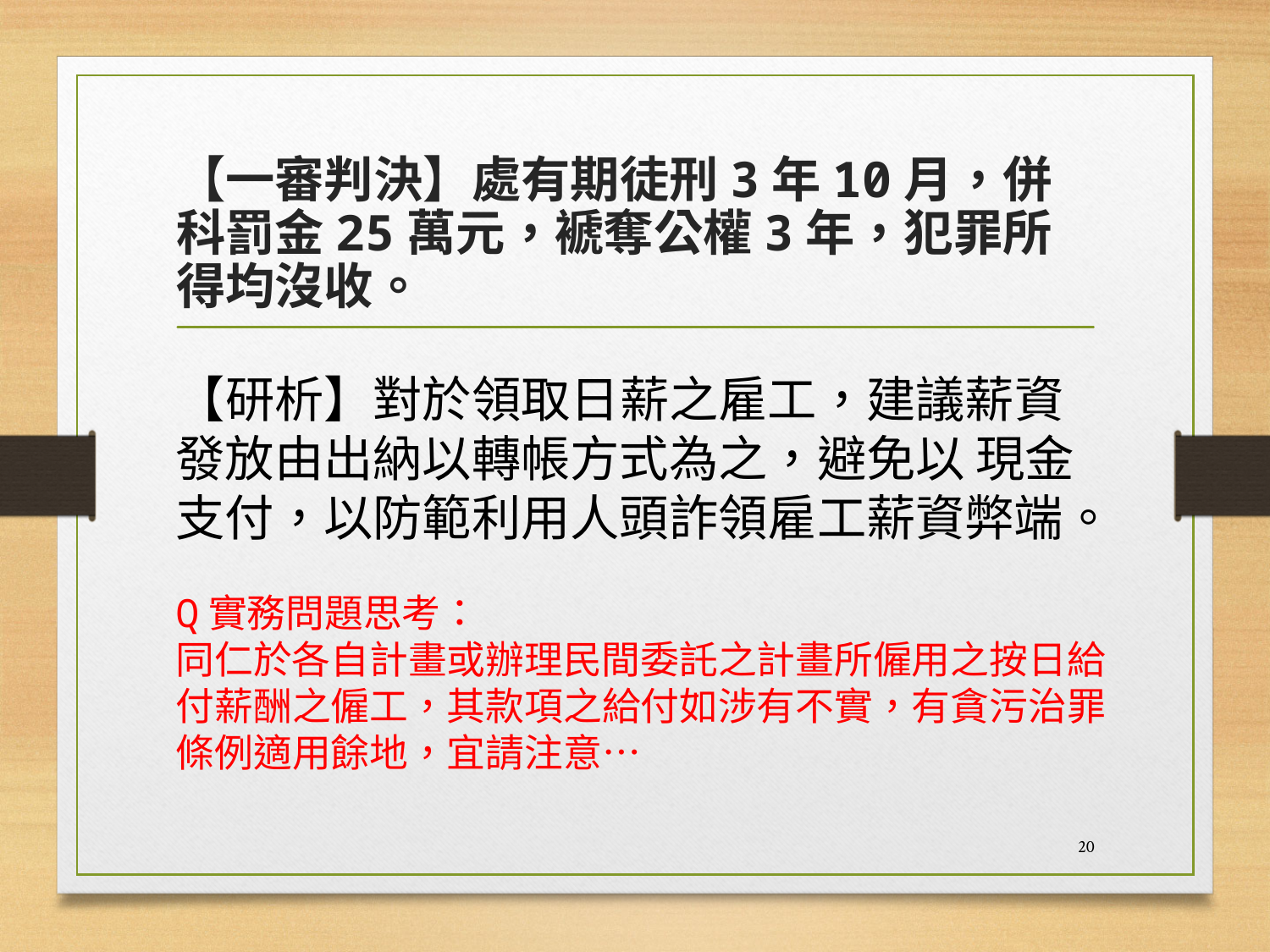

# 【一審判決】處有期徒刑3年10月，併科罰金25萬元，褫奪公權3年，犯罪所得均沒收。
【研析】對於領取日薪之雇工，建議薪資發放由出納以轉帳方式為之，避免以 現金支付，以防範利用人頭詐領雇工薪資弊端。
Q實務問題思考：
同仁於各自計畫或辦理民間委託之計畫所僱用之按日給付薪酬之僱工，其款項之給付如涉有不實，有貪污治罪條例適用餘地，宜請注意…
20